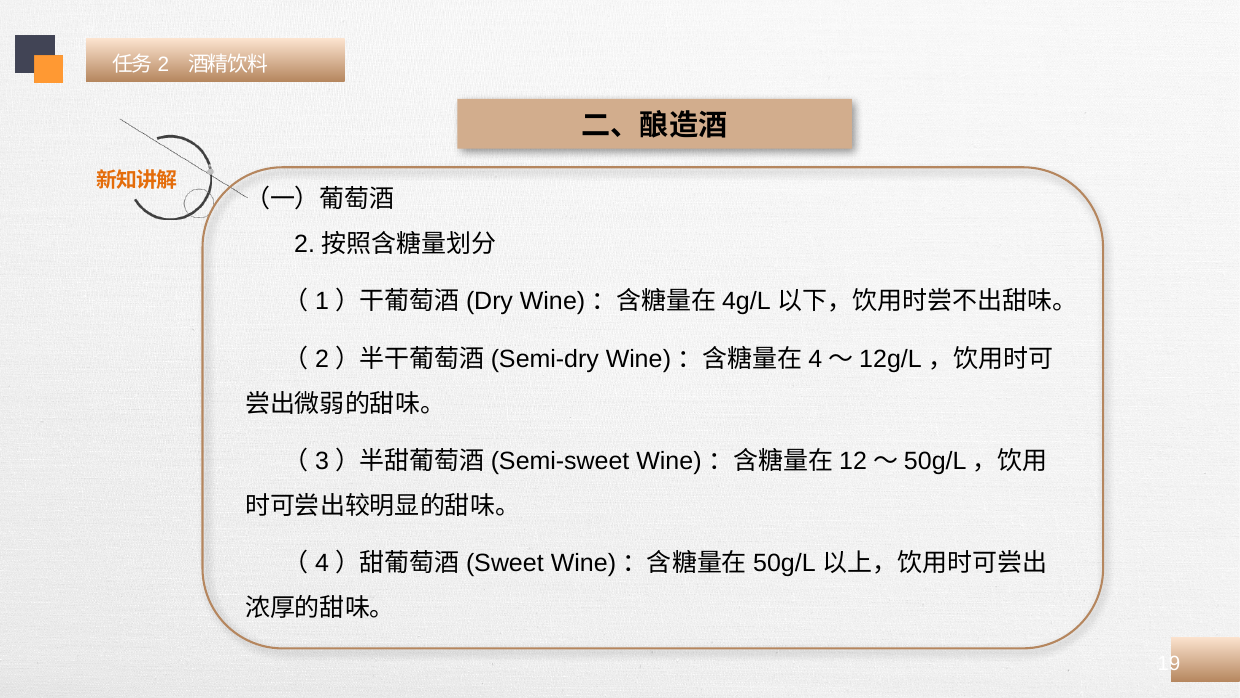

任务2   酒精饮料
二、酿造酒
（一）葡萄酒
       2.按照含糖量划分
      （1）干葡萄酒(Dry Wine)：含糖量在4g/L以下，饮用时尝不出甜味。
      （2）半干葡萄酒(Semi-dry Wine)：含糖量在4～12g/L，饮用时可尝出微弱的甜味。
      （3）半甜葡萄酒(Semi-sweet Wine)：含糖量在12～50g/L，饮用时可尝出较明显的甜味。
      （4）甜葡萄酒(Sweet Wine)：含糖量在50g/L以上，饮用时可尝出浓厚的甜味。